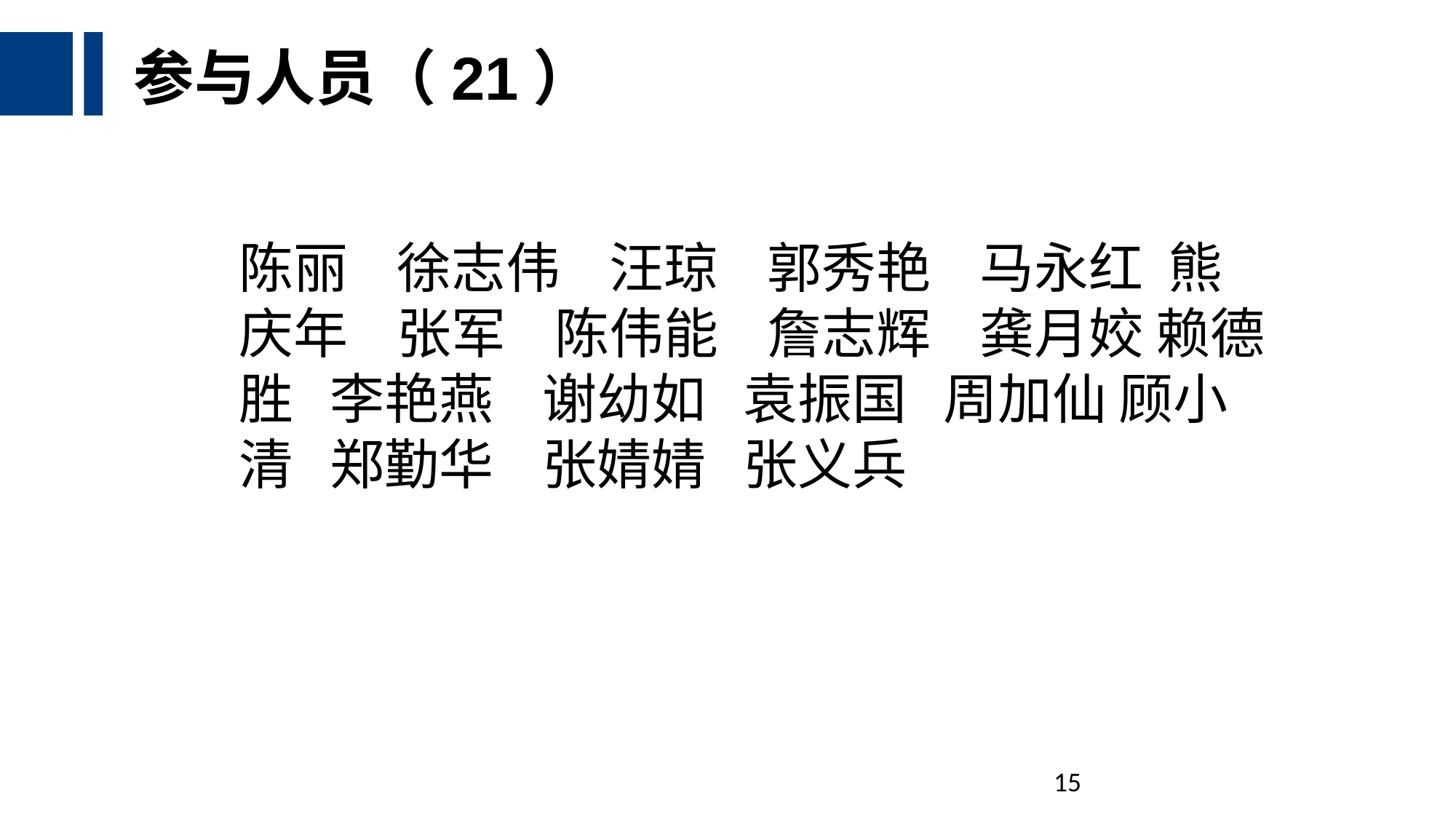

# 参与人员（21）
陈丽    徐志伟    汪琼    郭秀艳    马永红  熊庆年    张军    陈伟能    詹志辉    龚月姣 赖德胜   李艳燕    谢幼如   袁振国   周加仙 顾小清   郑勤华    张婧婧   张义兵
15